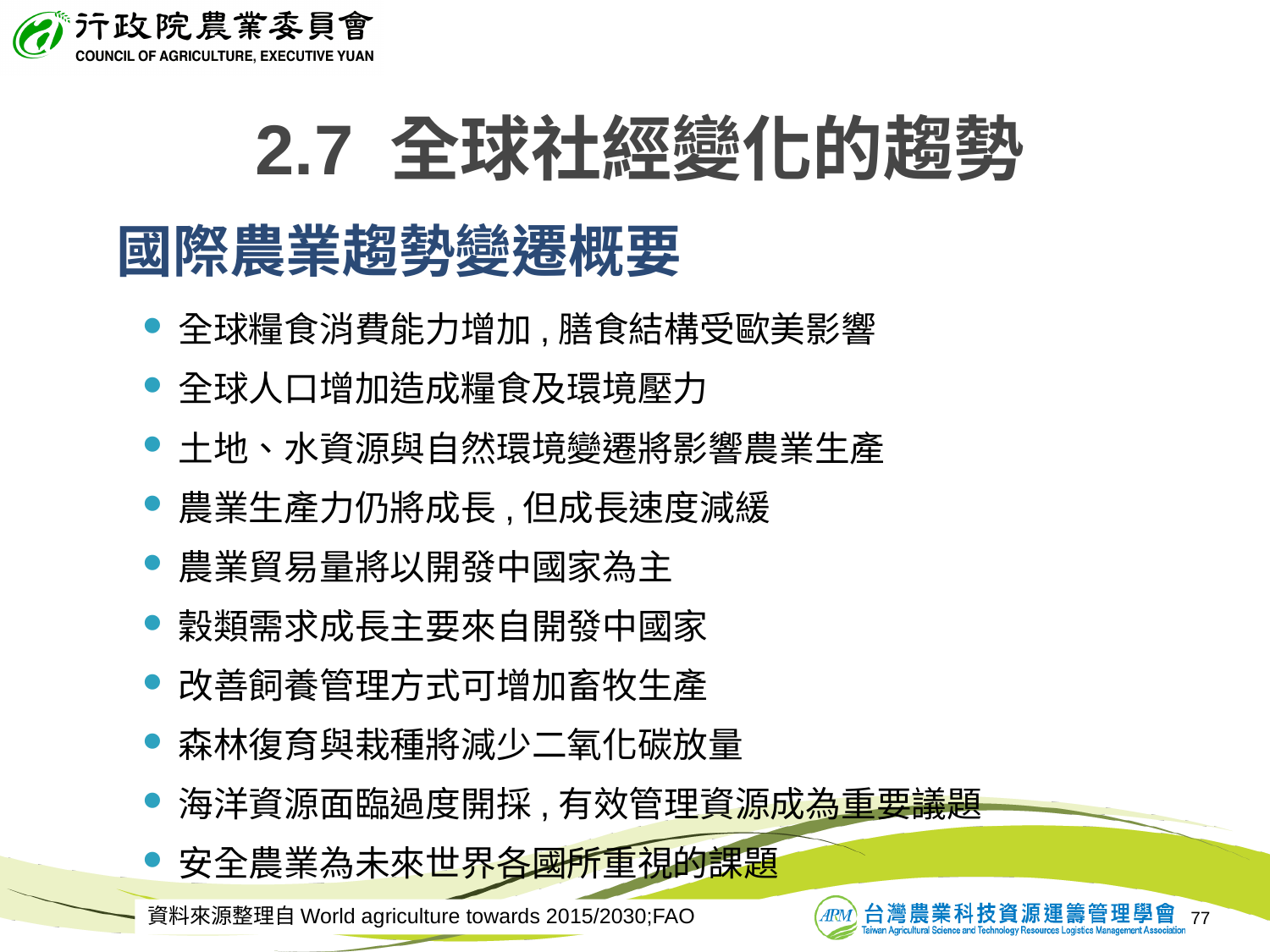

2.7 全球社經變化的趨勢
       國際農業趨勢變遷概要
全球糧食消費能力增加,膳食結構受歐美影響
全球人口增加造成糧食及環境壓力
土地、水資源與自然環境變遷將影響農業生產
農業生產力仍將成長,但成長速度減緩
農業貿易量將以開發中國家為主
穀類需求成長主要來自開發中國家
改善飼養管理方式可增加畜牧生產
森林復育與栽種將減少二氧化碳放量
海洋資源面臨過度開採,有效管理資源成為重要議題
安全農業為未來世界各國所重視的課題
資料來源整理自World agriculture towards 2015/2030;FAO
77